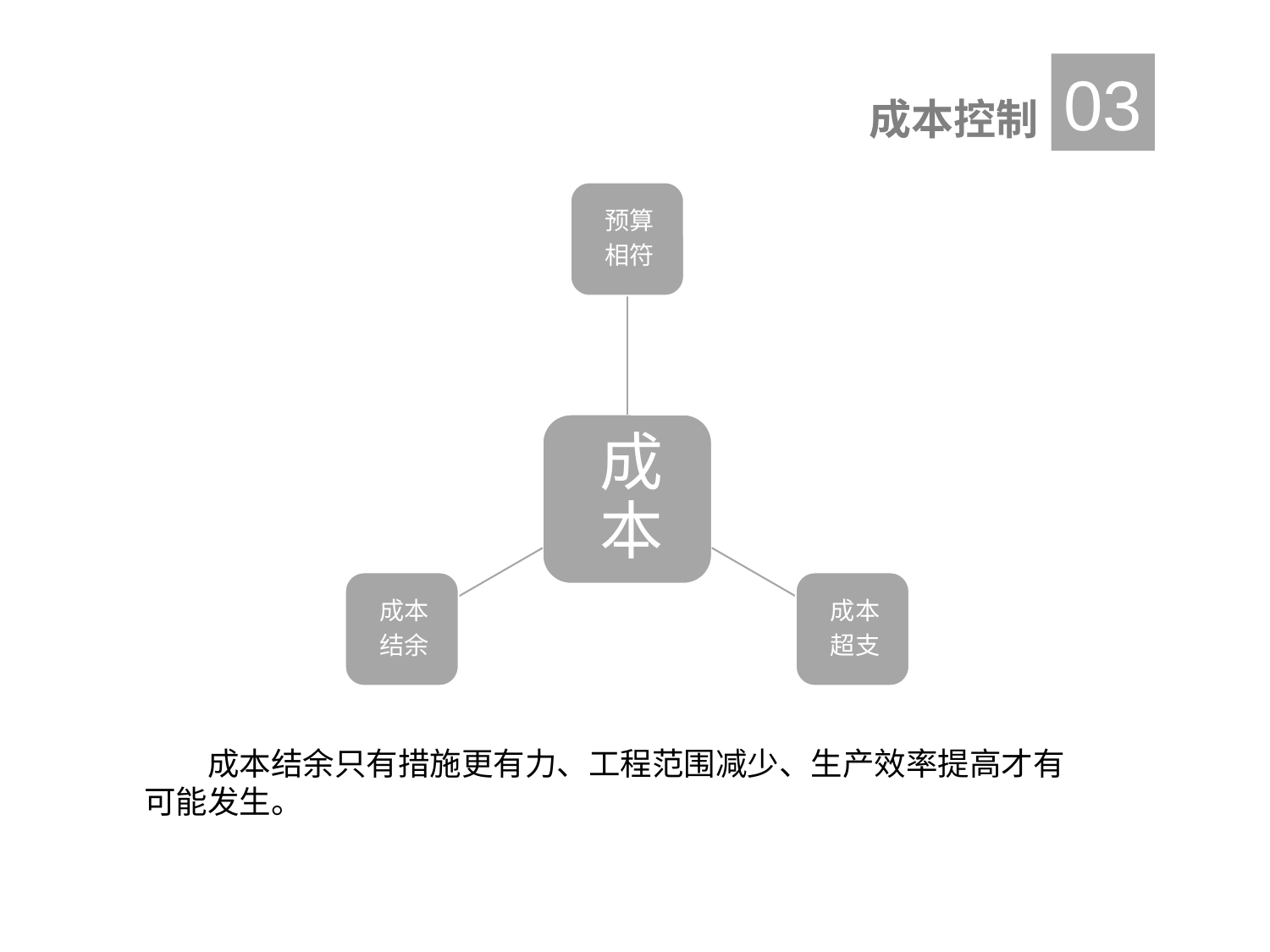

03
成本控制
成本
预算
相符
成本
超支
成本
结余
成本结余只有措施更有力、工程范围减少、生产效率提高才有可能发生。